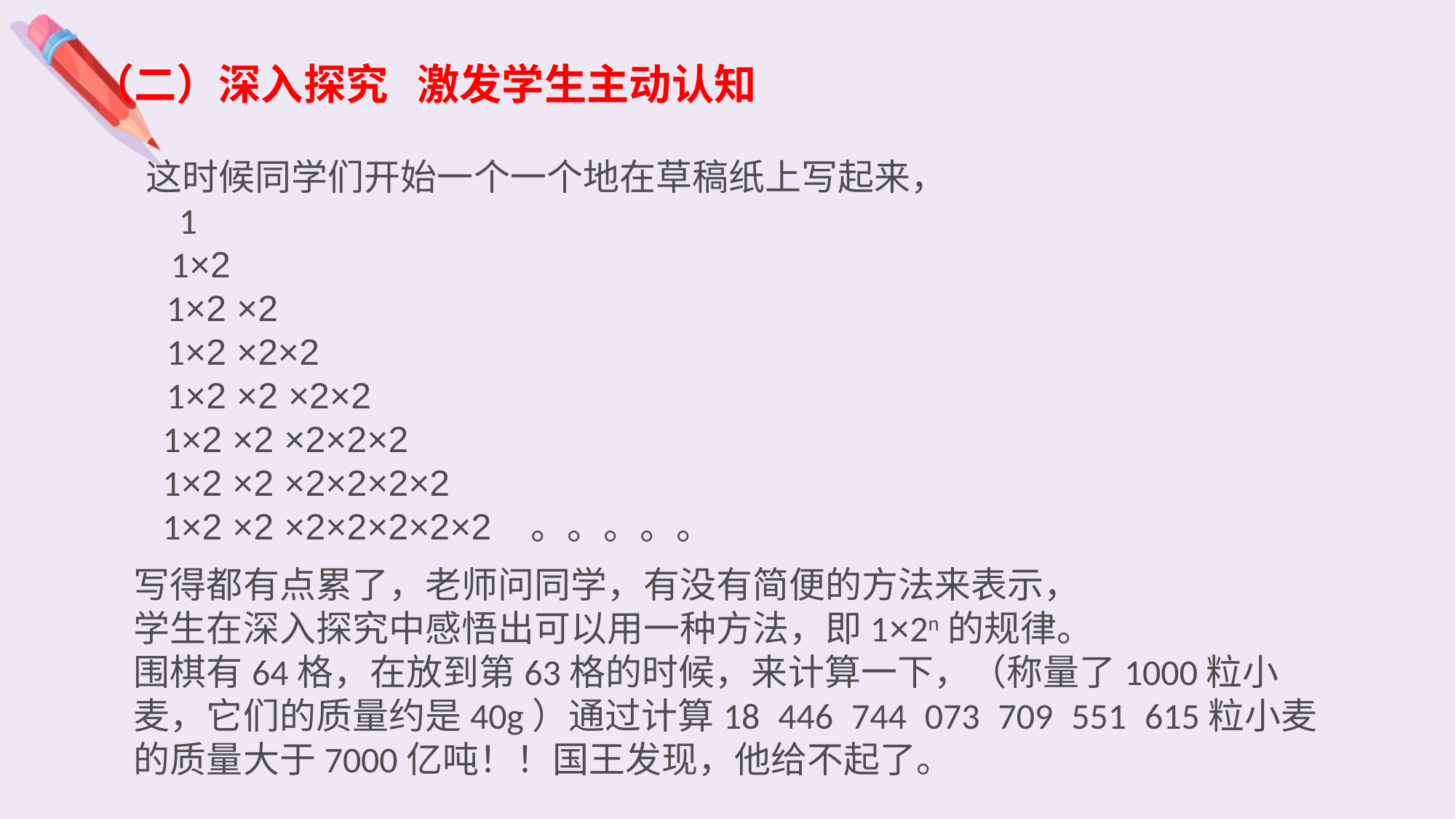

（二）深入探究   激发学生主动认知
这时候同学们开始一个一个地在草稿纸上写起来，
    1
   1×2
  1×2 ×2
  1×2 ×2×2
  1×2 ×2 ×2×2
  1×2 ×2 ×2×2×2
  1×2 ×2 ×2×2×2×2
  1×2 ×2 ×2×2×2×2×2   。。。。。
写得都有点累了，老师问同学，有没有简便的方法来表示，
学生在深入探究中感悟出可以用一种方法，即1×2n的规律。
围棋有64格，在放到第63格的时候，来计算一下，（称量了1000粒小麦，它们的质量约是40g）通过计算18 446 744 073 709 551 615粒小麦的质量大于7000亿吨！！国王发现，他给不起了。